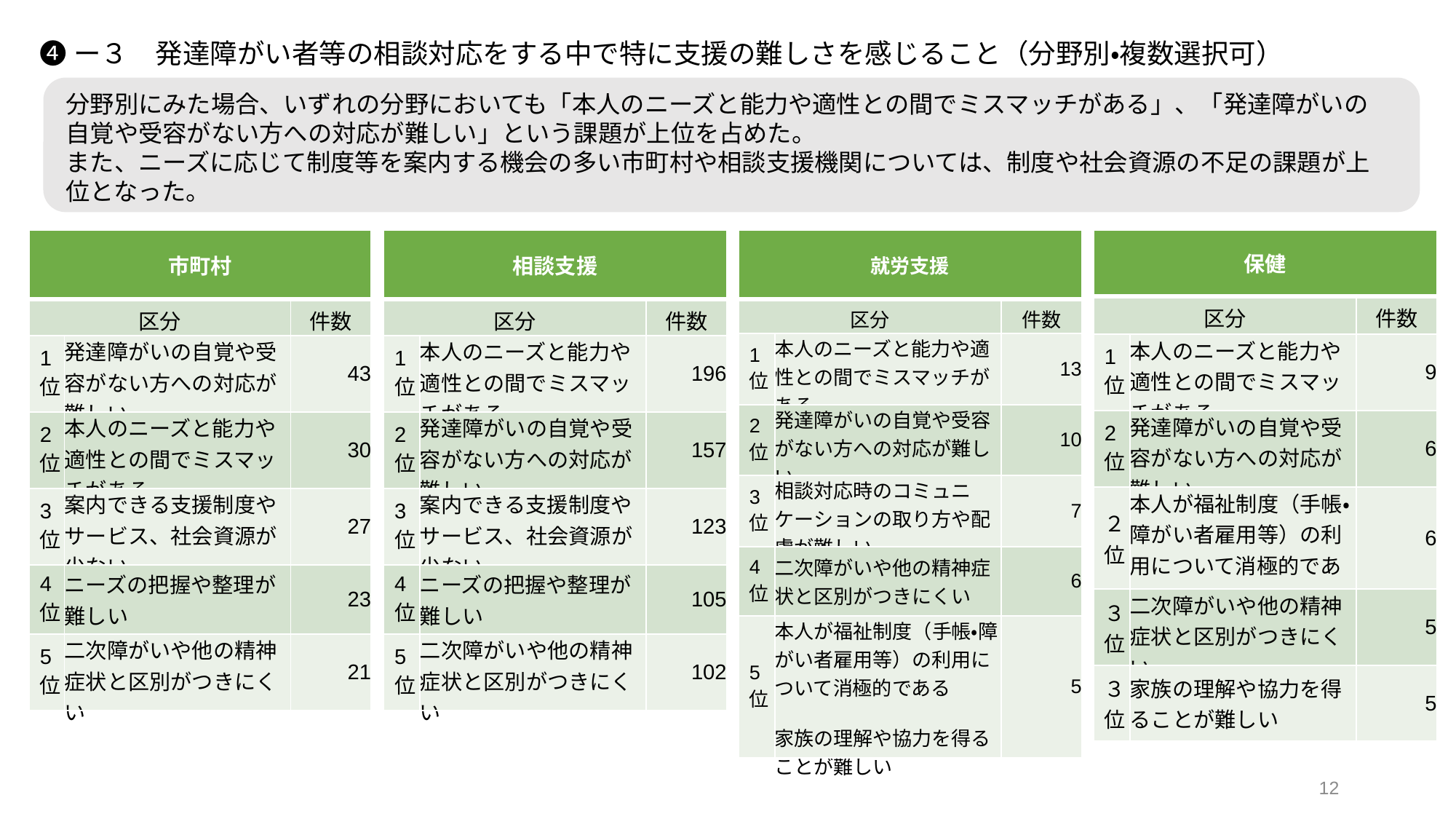

❹ー３　発達障がい者等の相談対応をする中で特に支援の難しさを感じること（分野別・複数選択可）

分野別にみた場合、いずれの分野においても「本人のニーズと能力や適性との間でミスマッチがある」、「発達障がいの自覚や受容がない方への対応が難しい」という課題が上位を占めた。
また、ニーズに応じて制度等を案内する機会の多い市町村や相談支援機関については、制度や社会資源の不足の課題が上位となった。
| 市町村 | 項目 |  |
| --- | --- | --- |
| 区分 |  | 件数 |
| 1位 | 発達障がいの自覚や受容がない方への対応が難しい | 43 |
| 2位 | 本人のニーズと能力や適性との間でミスマッチがある | 30 |
| 3位 | 案内できる支援制度やサービス、社会資源が少ない | 27 |
| 4位 | ニーズの把握や整理が難しい | 23 |
| 5位 | 二次障がいや他の精神症状と区別がつきにくい | 21 |
| 相談支援 | 項目 |  |
| --- | --- | --- |
| 区分 |  | 件数 |
| 1位 | 本人のニーズと能力や適性との間でミスマッチがある | 196 |
| 2位 | 発達障がいの自覚や受容がない方への対応が難しい | 157 |
| 3位 | 案内できる支援制度やサービス、社会資源が少ない | 123 |
| 4位 | ニーズの把握や整理が難しい | 105 |
| 5位 | 二次障がいや他の精神症状と区別がつきにくい | 102 |
| 就労支援 | 項目 |  |
| --- | --- | --- |
| 区分 |  | 件数 |
| 1位 | 本人のニーズと能力や適性との間でミスマッチがある | 13 |
| 2位 | 発達障がいの自覚や受容がない方への対応が難しい | 10 |
| 3位 | 相談対応時のコミュニケーションの取り方や配慮が難しい | 7 |
| 4位 | 二次障がいや他の精神症状と区別がつきにくい | 6 |
| 5位 | 本人が福祉制度（手帳・障がい者雇用等）の利用について消極的である 家族の理解や協力を得ることが難しい | 5 |
| 保健 | 項目 |  |
| --- | --- | --- |
| 区分 |  | 件数 |
| 1位 | 本人のニーズと能力や適性との間でミスマッチがある | 9 |
| 2位 | 発達障がいの自覚や受容がない方への対応が難しい | 6 |
| ２位 | 本人が福祉制度（手帳・障がい者雇用等）の利用について消極的である | 6 |
| ３位 | 二次障がいや他の精神症状と区別がつきにくい | 5 |
| ３位 | 家族の理解や協力を得ることが難しい | 5 |
12